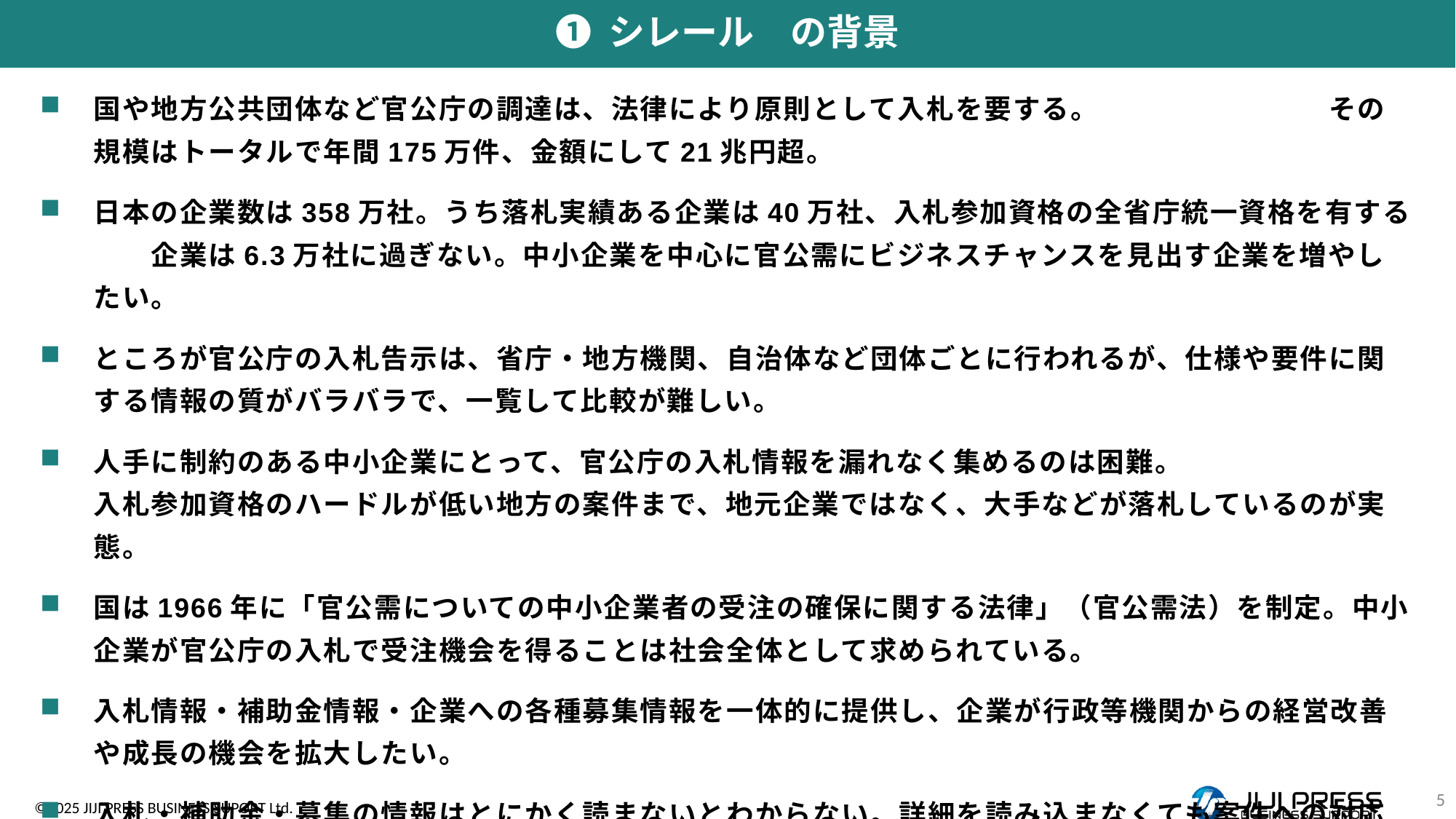

➊ シレール　の背景

国や地方公共団体など官公庁の調達は、法律により原則として入札を要する。                              その規模はトータルで年間175万件、金額にして21兆円超。
日本の企業数は358万社。うち落札実績ある企業は40万社、入札参加資格の全省庁統一資格を有する　　企業は6.3万社に過ぎない。中小企業を中心に官公需にビジネスチャンスを見出す企業を増やしたい。
ところが官公庁の入札告示は、省庁・地方機関、自治体など団体ごとに行われるが、仕様や要件に関する情報の質がバラバラで、一覧して比較が難しい。
人手に制約のある中小企業にとって、官公庁の入札情報を漏れなく集めるのは困難。                 　　　入札参加資格のハードルが低い地方の案件まで、地元企業ではなく、大手などが落札しているのが実態。
国は1966年に「官公需についての中小企業者の受注の確保に関する法律」（官公需法）を制定。中小企業が官公庁の入札で受注機会を得ることは社会全体として求められている。
入札情報・補助金情報・企業への各種募集情報を一体的に提供し、企業が行政等機関からの経営改善や成長の機会を拡大したい。
入札・補助金・募集の情報はとにかく読まないとわからない。詳細を読み込まなくても案件への対応可否の初期判断ができるわかりやい情報が求められる。
5